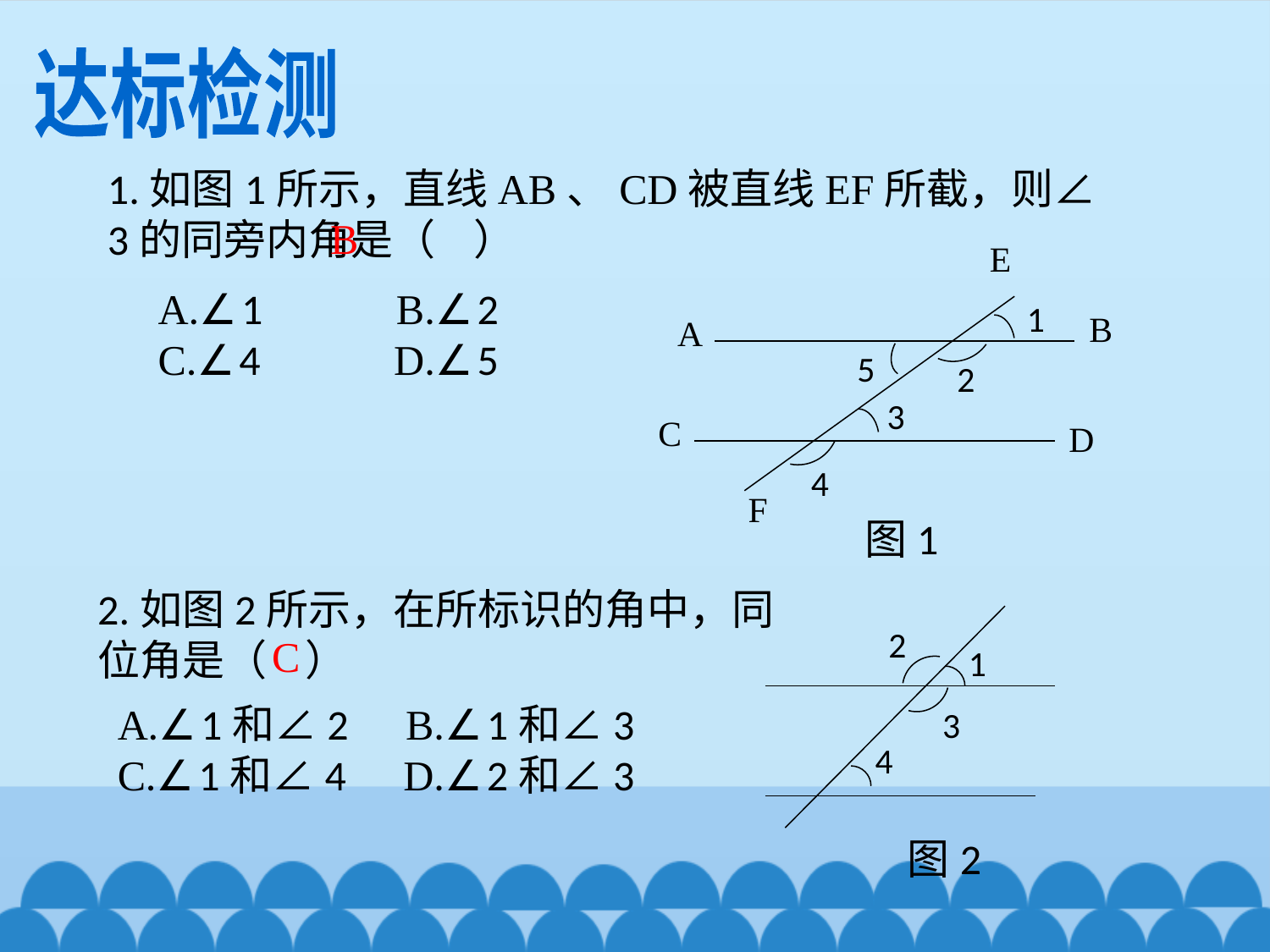

达标检测
1.如图1所示，直线AB、CD被直线EF所截，则∠3的同旁内角是（    ）
B
E
1
B
A

5

2
3
C

D

4
F
A.∠1              B.∠2
C.∠4              D.∠5
图1
2.如图2所示，在所标识的角中，同位角是（    ）
2
1

3
4

C
A.∠1和∠2      B.∠1和∠3        C.∠1和∠4      D.∠2和∠3
图2